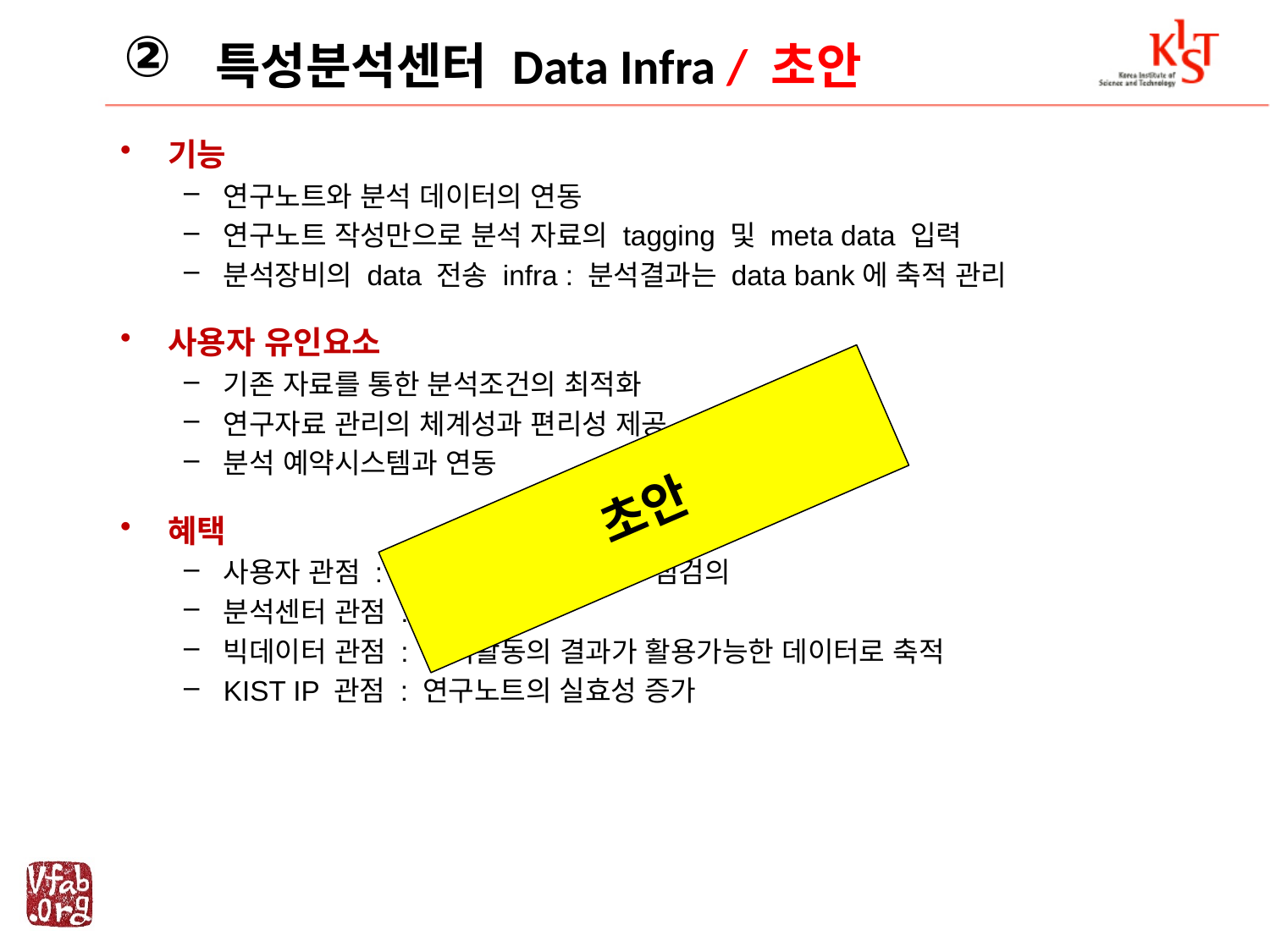

②
# 특성분석센터 Data Infra / 초안
기능
연구노트와 분석 데이터의 연동
연구노트 작성만으로 분석 자료의 tagging 및 meta data 입력
분석장비의 data 전송 infra : 분석결과는 data bank에 축적 관리
사용자 유인요소
기존 자료를 통한 분석조건의 최적화
연구자료 관리의 체계성과 편리성 제공
분석 예약시스템과 연동
혜택
사용자 관점 : 분석의 편리성과 자료 점검의
분석센터 관점 :
빅데이터 관점 : 분석활동의 결과가 활용가능한 데이터로 축적
KIST IP 관점 : 연구노트의 실효성 증가

초안